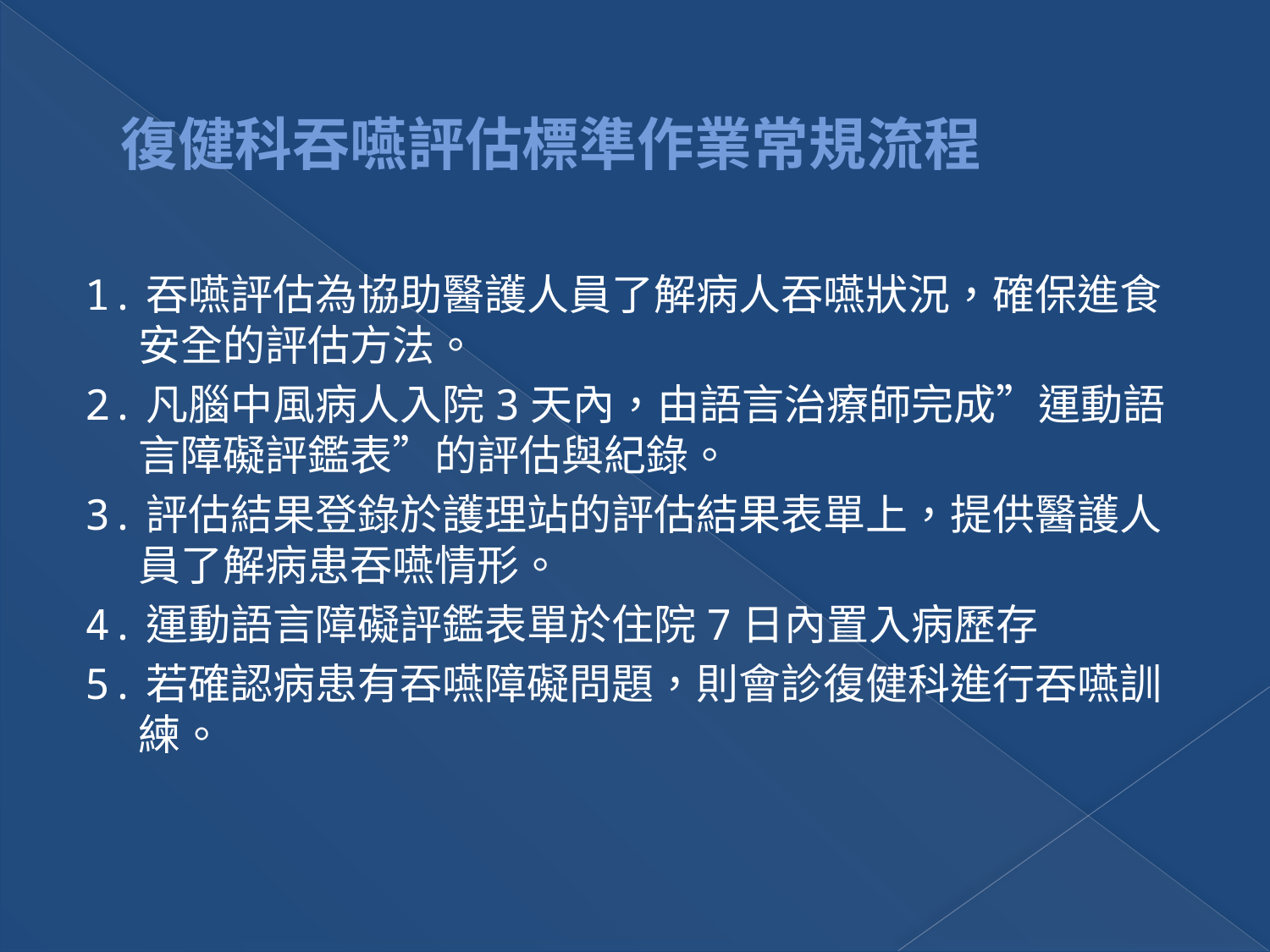

# 復健科吞嚥評估標準作業常規流程
1.吞嚥評估為協助醫護人員了解病人吞嚥狀況，確保進食安全的評估方法。
2.凡腦中風病人入院3天內，由語言治療師完成”運動語言障礙評鑑表”的評估與紀錄。
3.評估結果登錄於護理站的評估結果表單上，提供醫護人員了解病患吞嚥情形。
4.運動語言障礙評鑑表單於住院7日內置入病歷存
5.若確認病患有吞嚥障礙問題，則會診復健科進行吞嚥訓練。